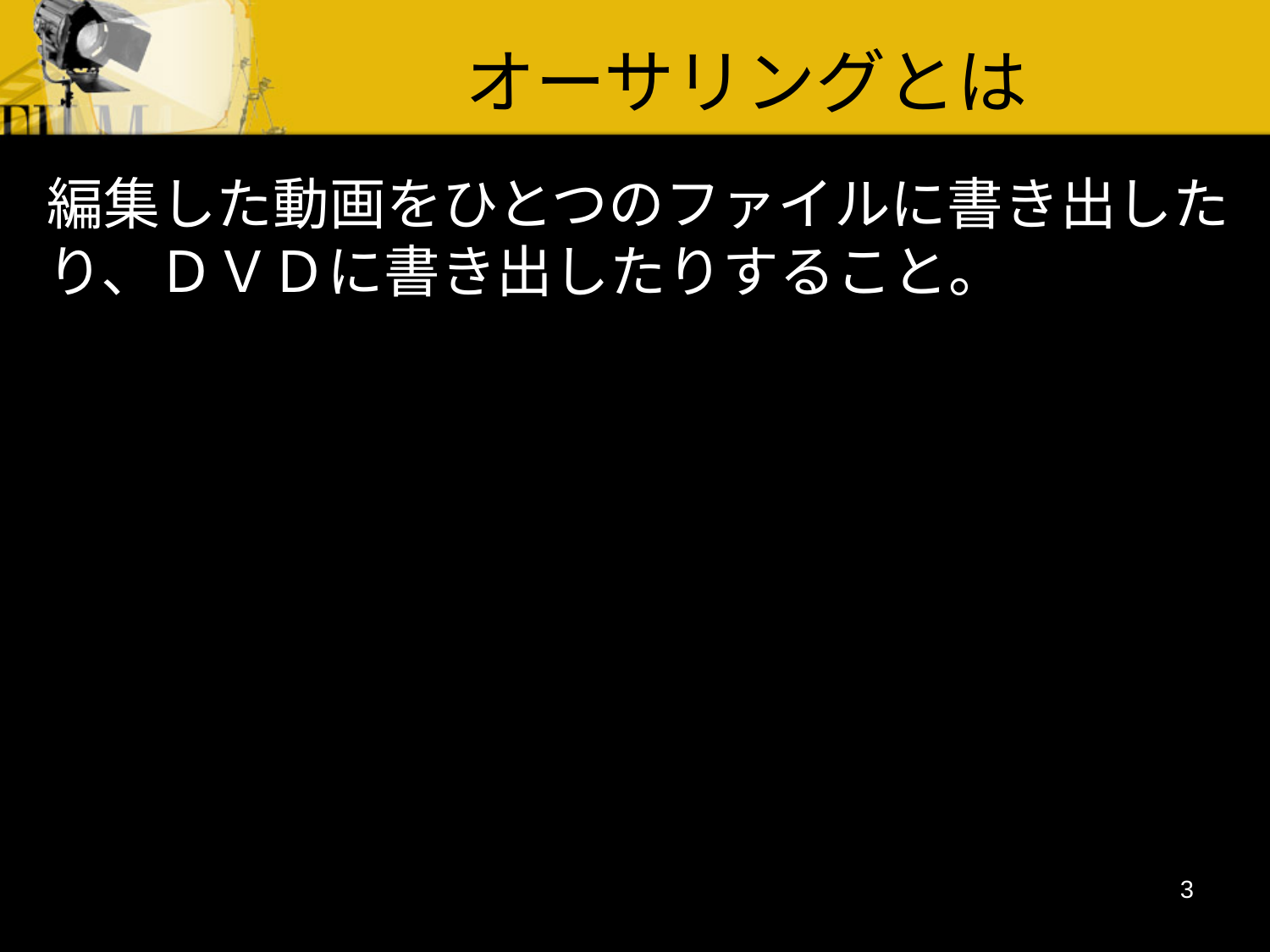

# オーサリングとは
編集した動画をひとつのファイルに書き出したり、ＤＶＤに書き出したりすること。
3